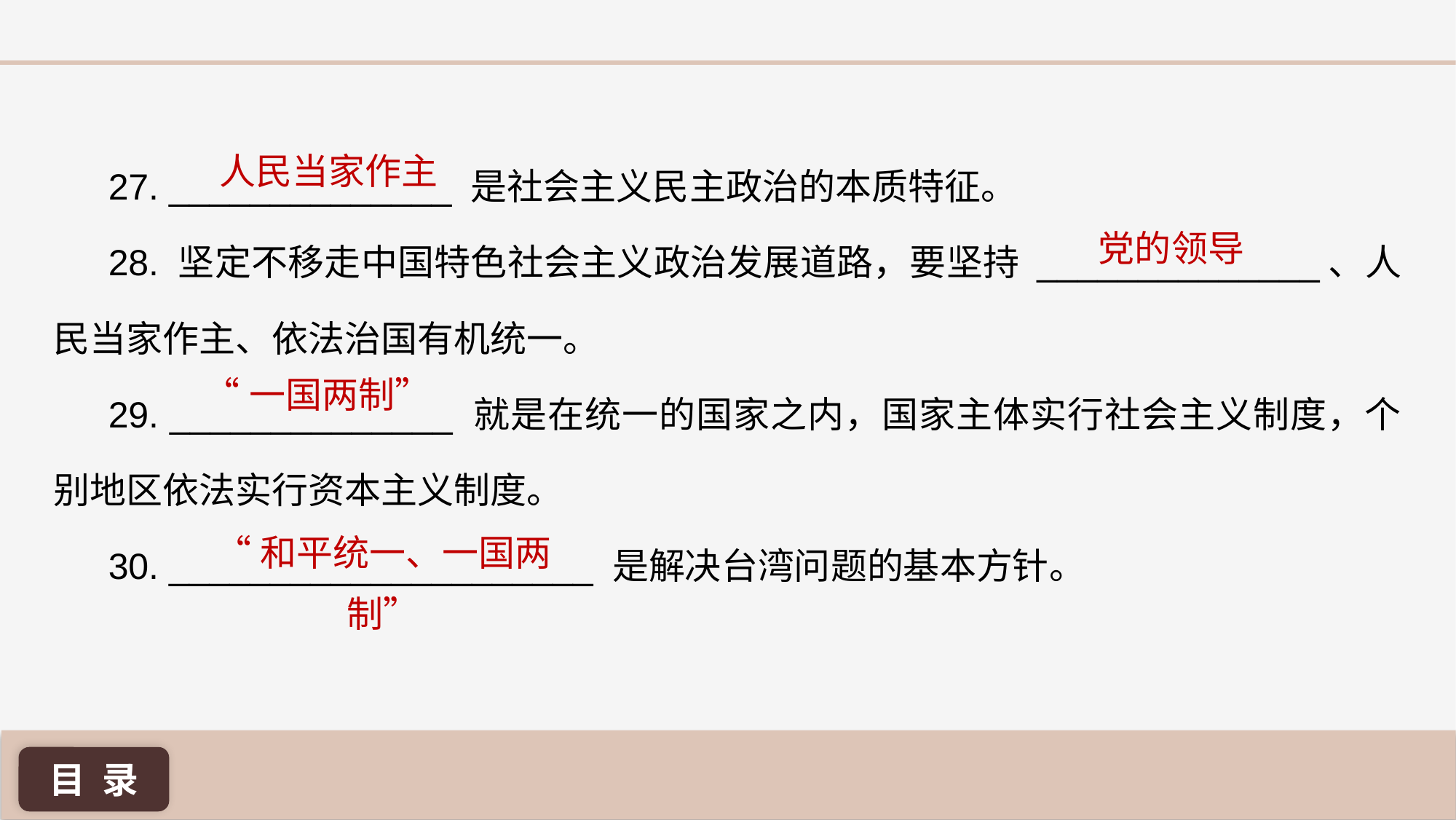

27. ______________ 是社会主义民主政治的本质特征。
28. 坚定不移走中国特色社会主义政治发展道路，要坚持 ______________、人民当家作主、依法治国有机统一。
29. ______________ 就是在统一的国家之内，国家主体实行社会主义制度，个别地区依法实行资本主义制度。
30. _____________________ 是解决台湾问题的基本方针。
人民当家作主
党的领导
“一国两制”
“和平统一、一国两制”